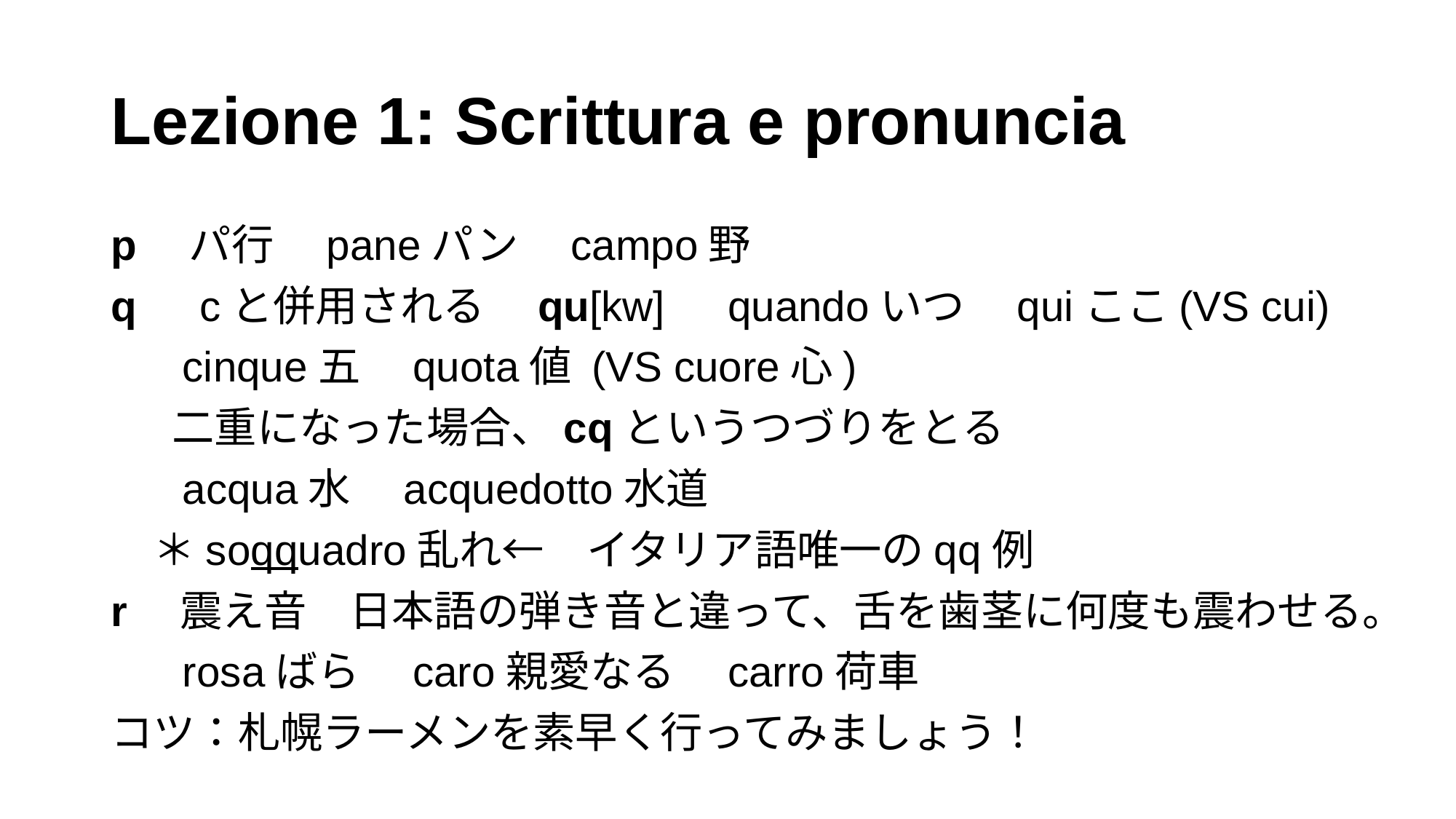

# Lezione 1: Scrittura e pronuncia
p　パ行　paneパン　campo野
q　cと併用される　qu[kw]　quandoいつ　quiここ(VS cui)
　  cinque五　quota値 (VS cuore心)
　  二重になった場合、cqというつづりをとる
　  acqua水　acquedotto水道
　＊soqquadro乱れ←　イタリア語唯一のqq例
r　震え音　日本語の弾き音と違って、舌を歯茎に何度も震わせる。
　  rosaばら　caro親愛なる　carro荷車
コツ：札幌ラーメンを素早く行ってみましょう！